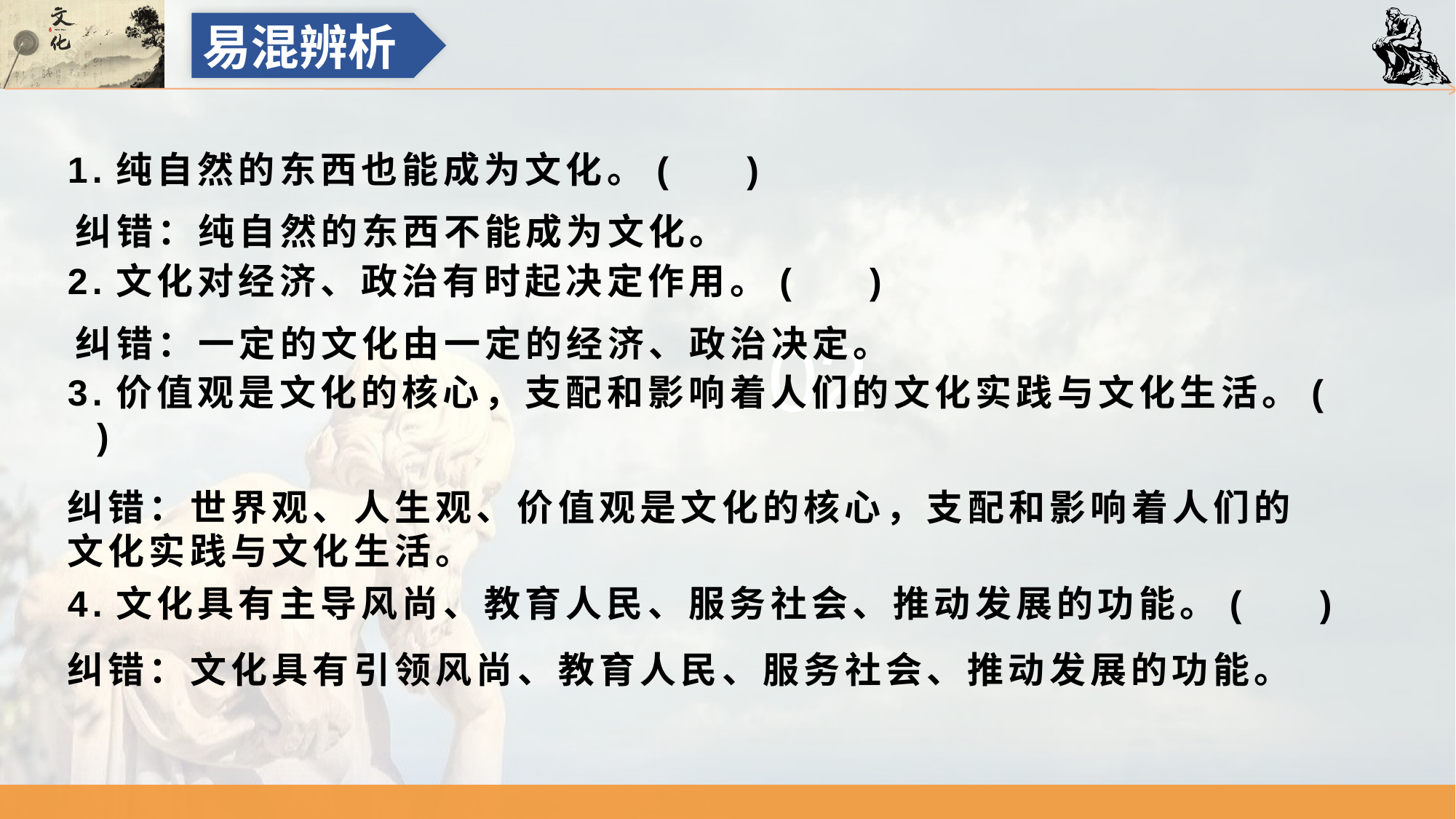

易混辨析

1.纯自然的东西也能成为文化。(     )

2.文化对经济、政治有时起决定作用。(     )

3.价值观是文化的核心，支配和影响着人们的文化实践与文化生活。(     )

4.文化具有主导风尚、教育人民、服务社会、推动发展的功能。(     )

纠错：纯自然的东西不能成为文化。
纠错：一定的文化由一定的经济、政治决定。
02
纠错：世界观、人生观、价值观是文化的核心，支配和影响着人们的文化实践与文化生活。
纠错：文化具有引领风尚、教育人民、服务社会、推动发展的功能。